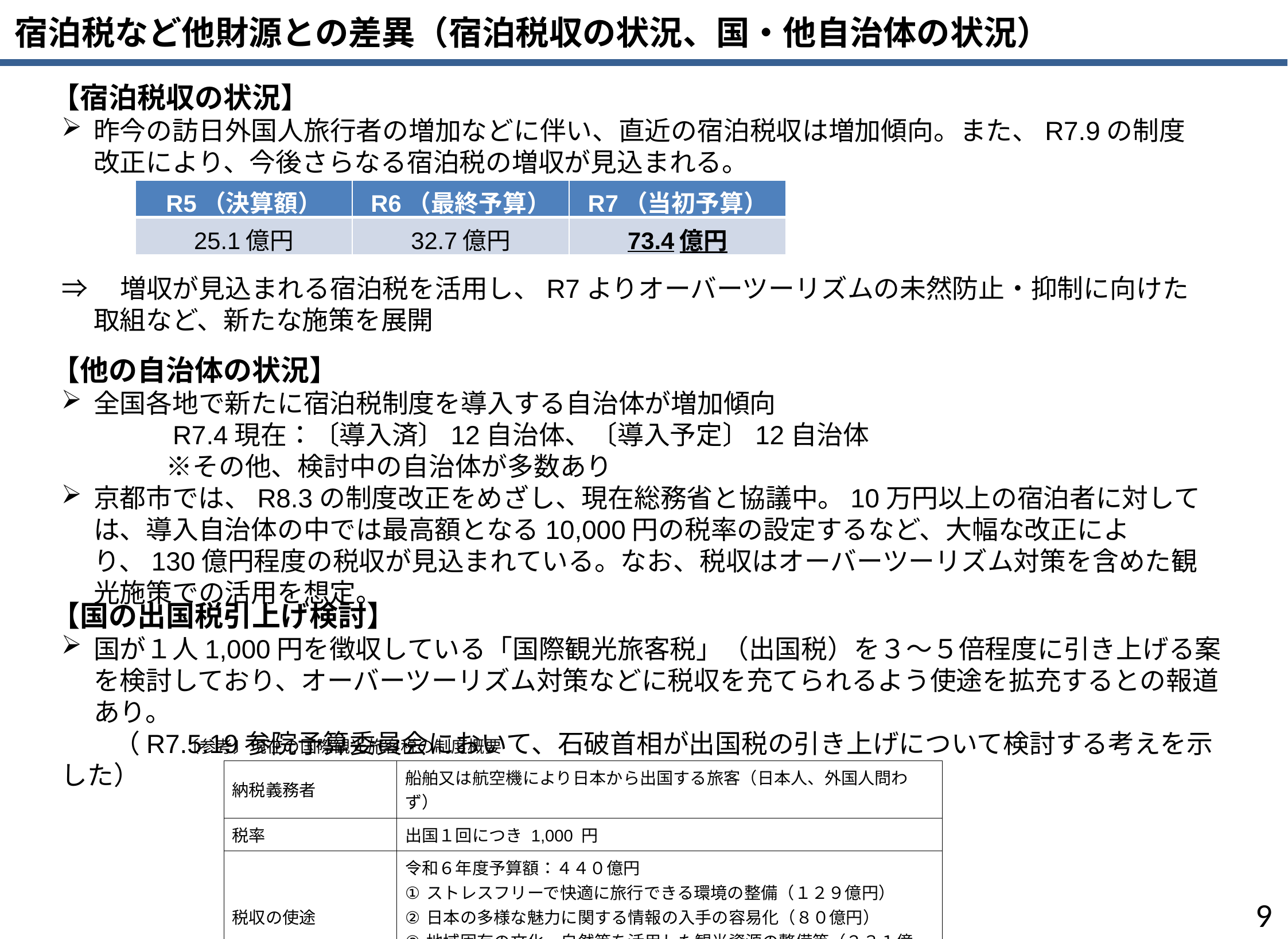

宿泊税など他財源との差異（宿泊税収の状況、国・他自治体の状況）
【宿泊税収の状況】
昨今の訪日外国人旅行者の増加などに伴い、直近の宿泊税収は増加傾向。また、R7.9の制度改正により、今後さらなる宿泊税の増収が見込まれる。

⇒　増収が見込まれる宿泊税を活用し、R7よりオーバーツーリズムの未然防止・抑制に向けた取組など、新たな施策を展開
| R5（決算額） | R6（最終予算） | R7（当初予算） |
| --- | --- | --- |
| 25.1億円 | 32.7億円 | 73.4億円 |
【他の自治体の状況】
全国各地で新たに宿泊税制度を導入する自治体が増加傾向
　　　　R7.4現在：〔導入済〕12自治体、〔導入予定〕12自治体
　　　　※その他、検討中の自治体が多数あり
京都市では、R8.3の制度改正をめざし、現在総務省と協議中。10万円以上の宿泊者に対しては、導入自治体の中では最高額となる10,000円の税率の設定するなど、大幅な改正により、130億円程度の税収が見込まれている。なお、税収はオーバーツーリズム対策を含めた観光施策での活用を想定。
【国の出国税引上げ検討】
国が１人1,000円を徴収している「国際観光旅客税」（出国税）を３～５倍程度に引き上げる案を検討しており、オーバーツーリズム対策などに税収を充てられるよう使途を拡充するとの報道あり。
　　（R7.5.19参院予算委員会において、石破首相が出国税の引き上げについて検討する考えを示した）
〔参考〕現在の国際観光旅客税の制度概要
| 納税義務者 | 船舶又は航空機により日本から出国する旅客（日本人、外国人問わず） |
| --- | --- |
| 税率 | 出国１回につき 1,000 円 |
| 税収の使途 | 令和６年度予算額：４４０億円 ストレスフリーで快適に旅行できる環境の整備（１２９億円） 日本の多様な魅力に関する情報の入手の容易化（８０億円） 地域固有の文化、自然等を活用した観光資源の整備等（２３１億円） |
9